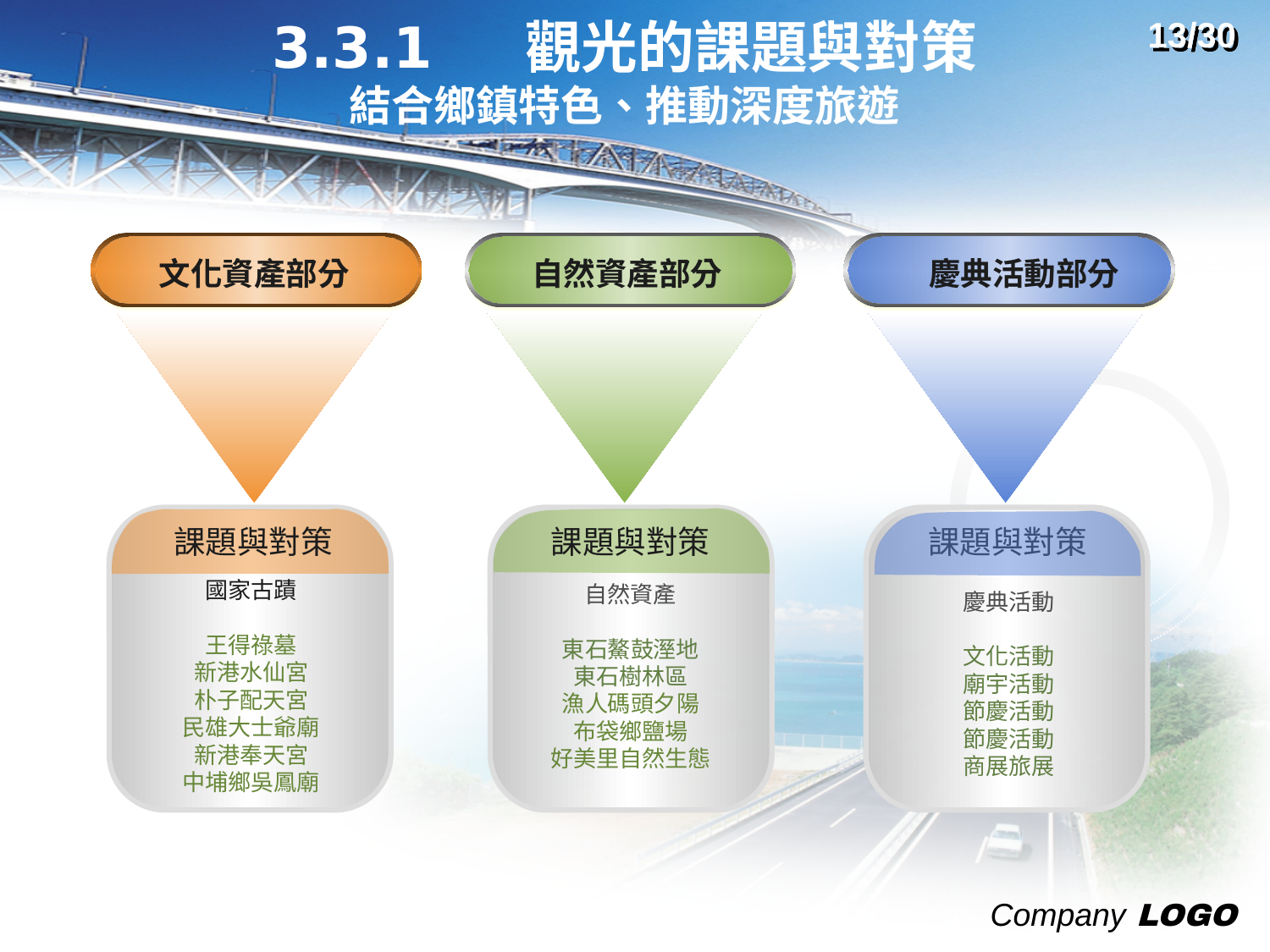

13/30
# 3.3.1    觀光的課題與對策 結合鄉鎮特色、推動深度旅遊

文化資產部分
自然資產部分
慶典活動部分

課題與對策
課題與對策
課題與對策

國家古蹟

王得祿墓
新港水仙宮
朴子配天宮
民雄大士爺廟
新港奉天宮
中埔鄉吳鳳廟
自然資產

東石鰲鼓溼地
東石樹林區
漁人碼頭夕陽
布袋鄉鹽場
好美里自然生態
慶典活動

文化活動
廟宇活動
節慶活動
節慶活動
商展旅展